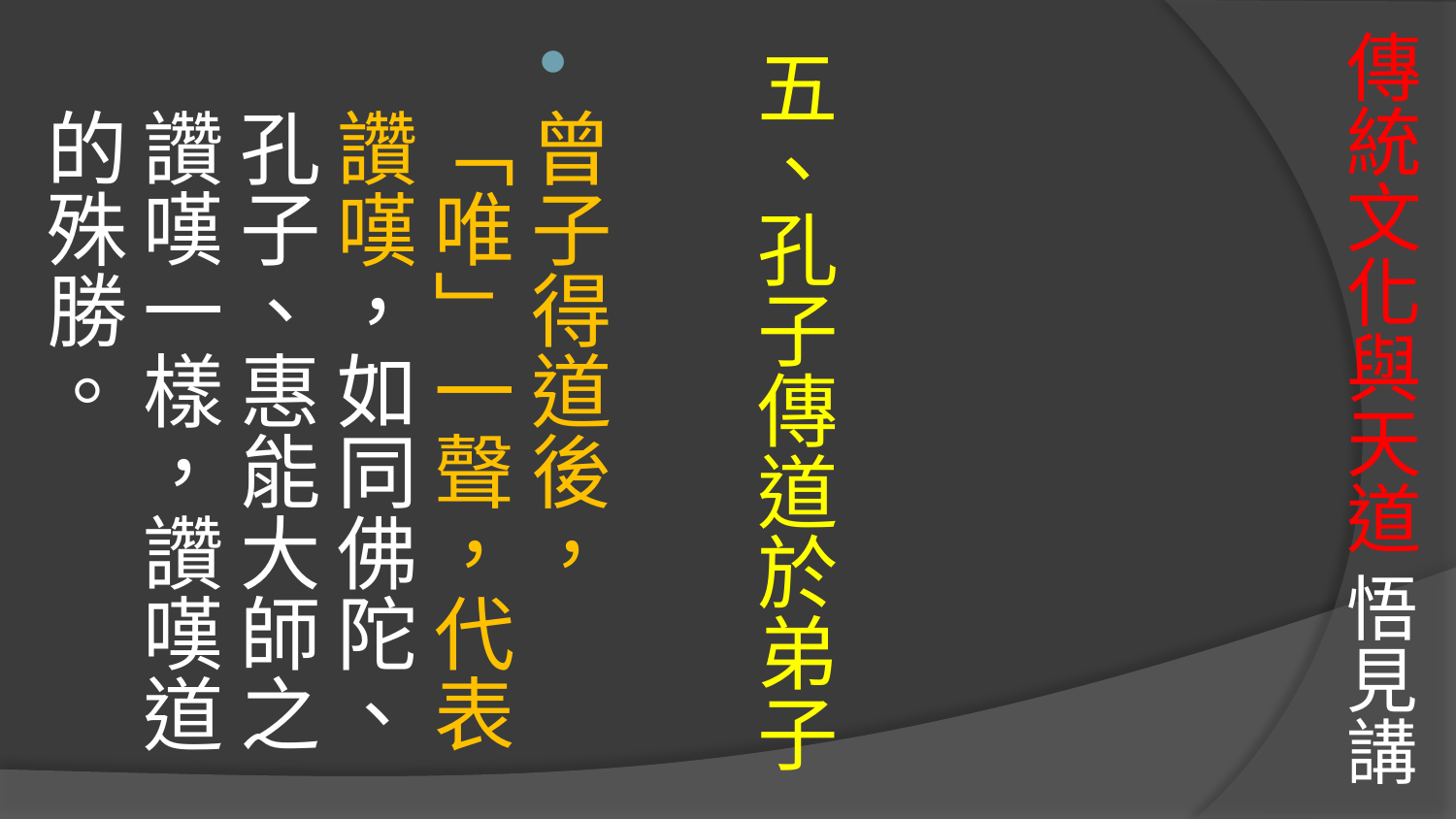

# 傳統文化與天道 悟見講
五、孔子傳道於弟子

曾子得道後，「唯」一聲，代表讚嘆，如同佛陀、孔子、惠能大師之讚嘆一樣，讚嘆道的殊勝。